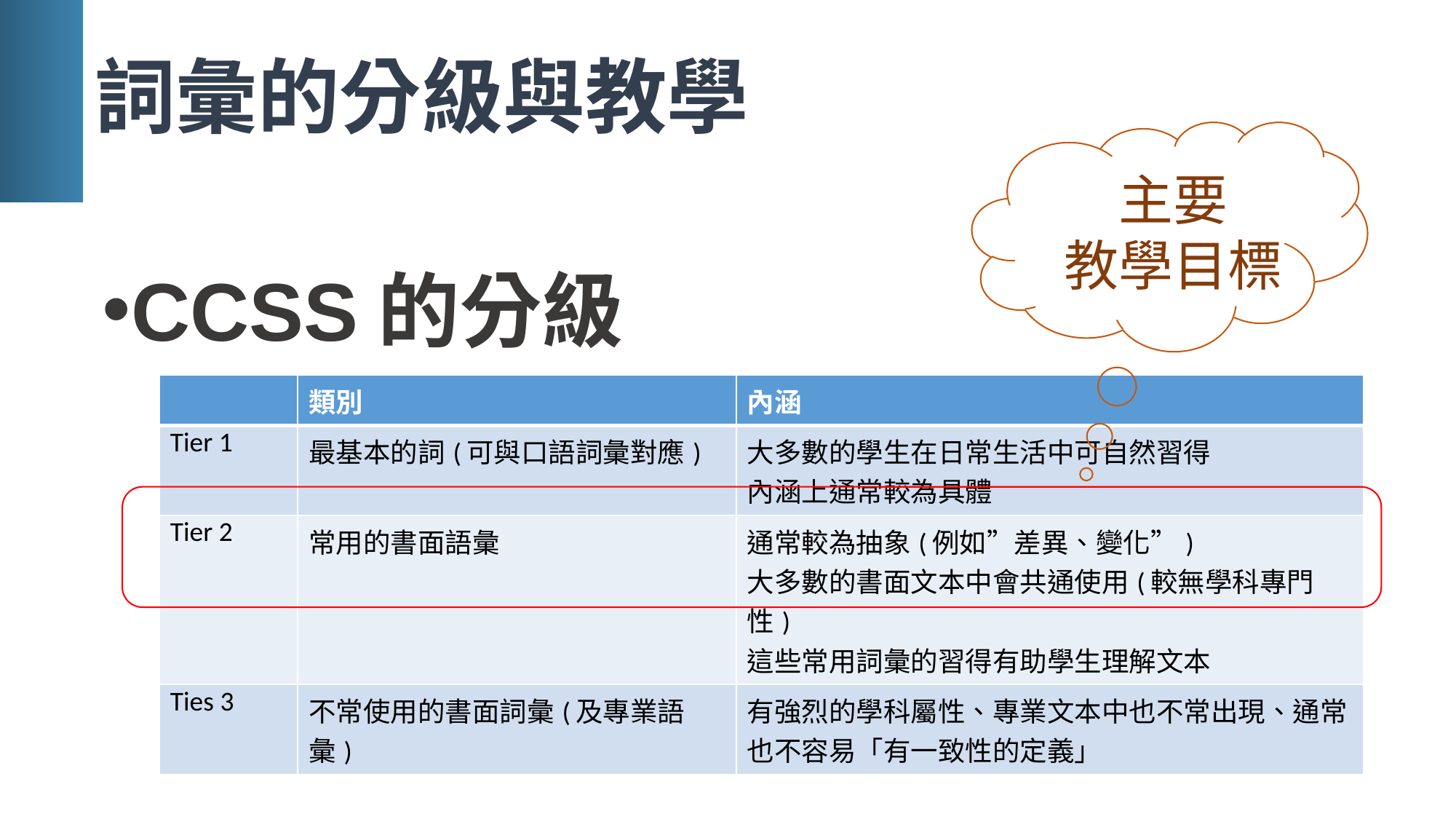

# 詞彙的分級與教學

主要
教學目標
CCSS的分級

|  | 類別 | 內涵 |
| --- | --- | --- |
| Tier 1 | 最基本的詞(可與口語詞彙對應) | 大多數的學生在日常生活中可自然習得 內涵上通常較為具體 |
| Tier 2 | 常用的書面語彙 | 通常較為抽象(例如”差異、變化”) 大多數的書面文本中會共通使用(較無學科專門性) 這些常用詞彙的習得有助學生理解文本 |
| Ties 3 | 不常使用的書面詞彙(及專業語彙) | 有強烈的學科屬性、專業文本中也不常出現、通常也不容易「有一致性的定義」 |